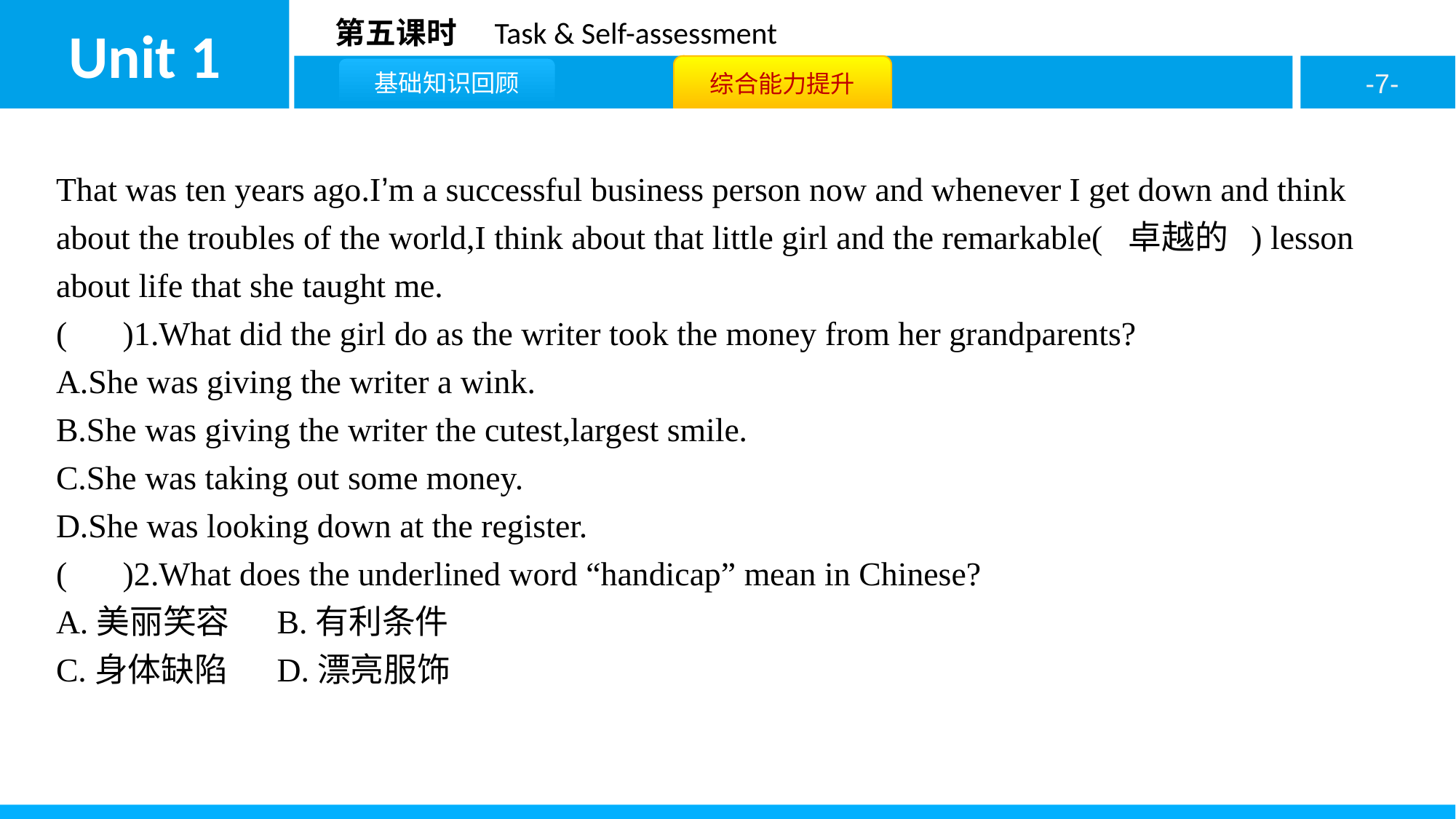

That was ten years ago.I’m a successful business person now and whenever I get down and think about the troubles of the world,I think about that little girl and the remarkable(  卓越的  ) lesson about life that she taught me.
(  B  )1.What did the girl do as the writer took the money from her grandparents?
A.She was giving the writer a wink.
B.She was giving the writer the cutest,largest smile.
C.She was taking out some money.
D.She was looking down at the register.
(  C  )2.What does the underlined word “handicap” mean in Chinese?
A.美丽笑容	B.有利条件
C.身体缺陷	D.漂亮服饰